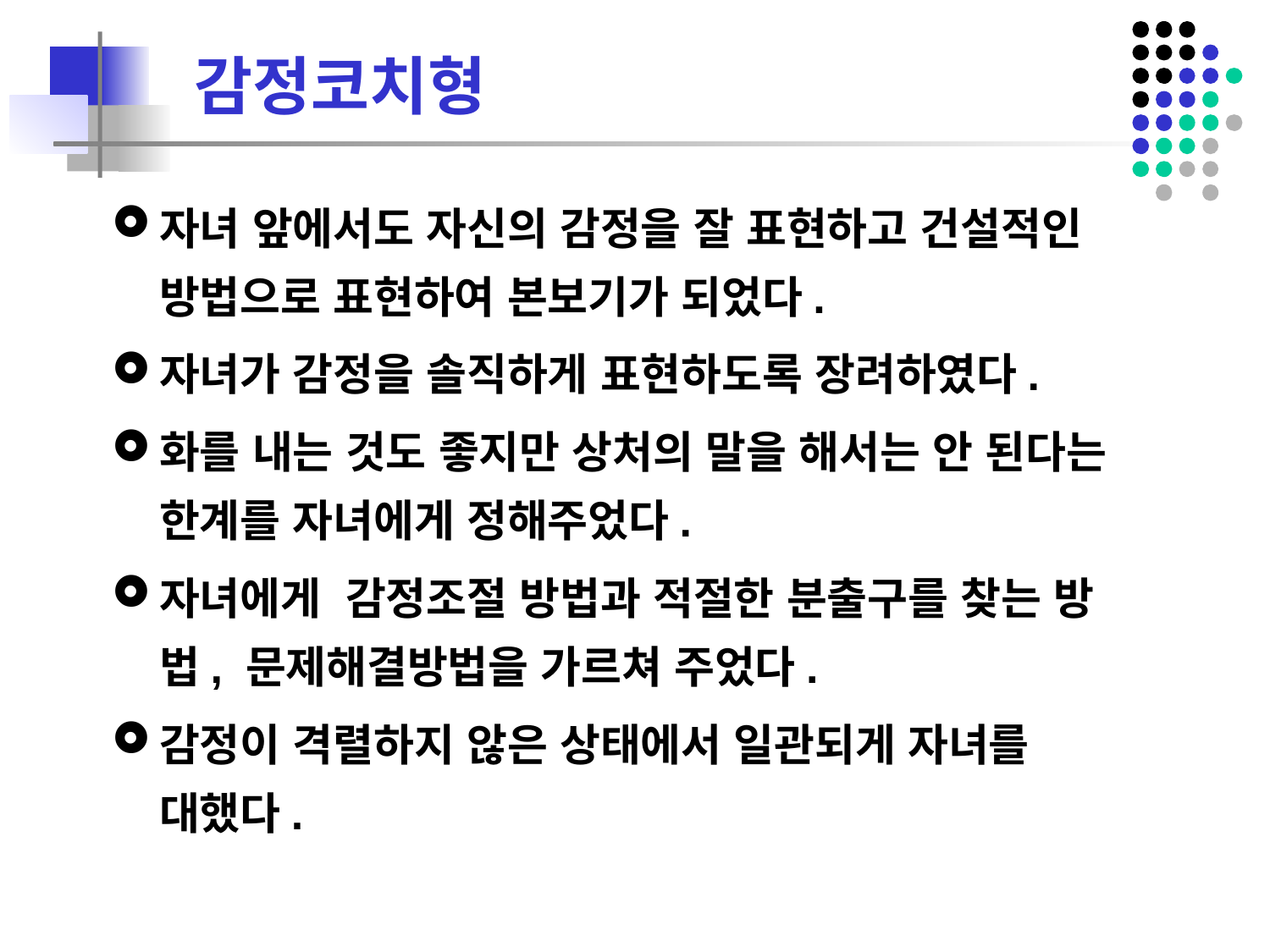

# 감정코치형
자녀 앞에서도 자신의 감정을 잘 표현하고 건설적인 방법으로 표현하여 본보기가 되었다.
자녀가 감정을 솔직하게 표현하도록 장려하였다.
화를 내는 것도 좋지만 상처의 말을 해서는 안 된다는 한계를 자녀에게 정해주었다.
자녀에게  감정조절 방법과 적절한 분출구를 찾는 방법, 문제해결방법을 가르쳐 주었다.
감정이 격렬하지 않은 상태에서 일관되게 자녀를 대했다.